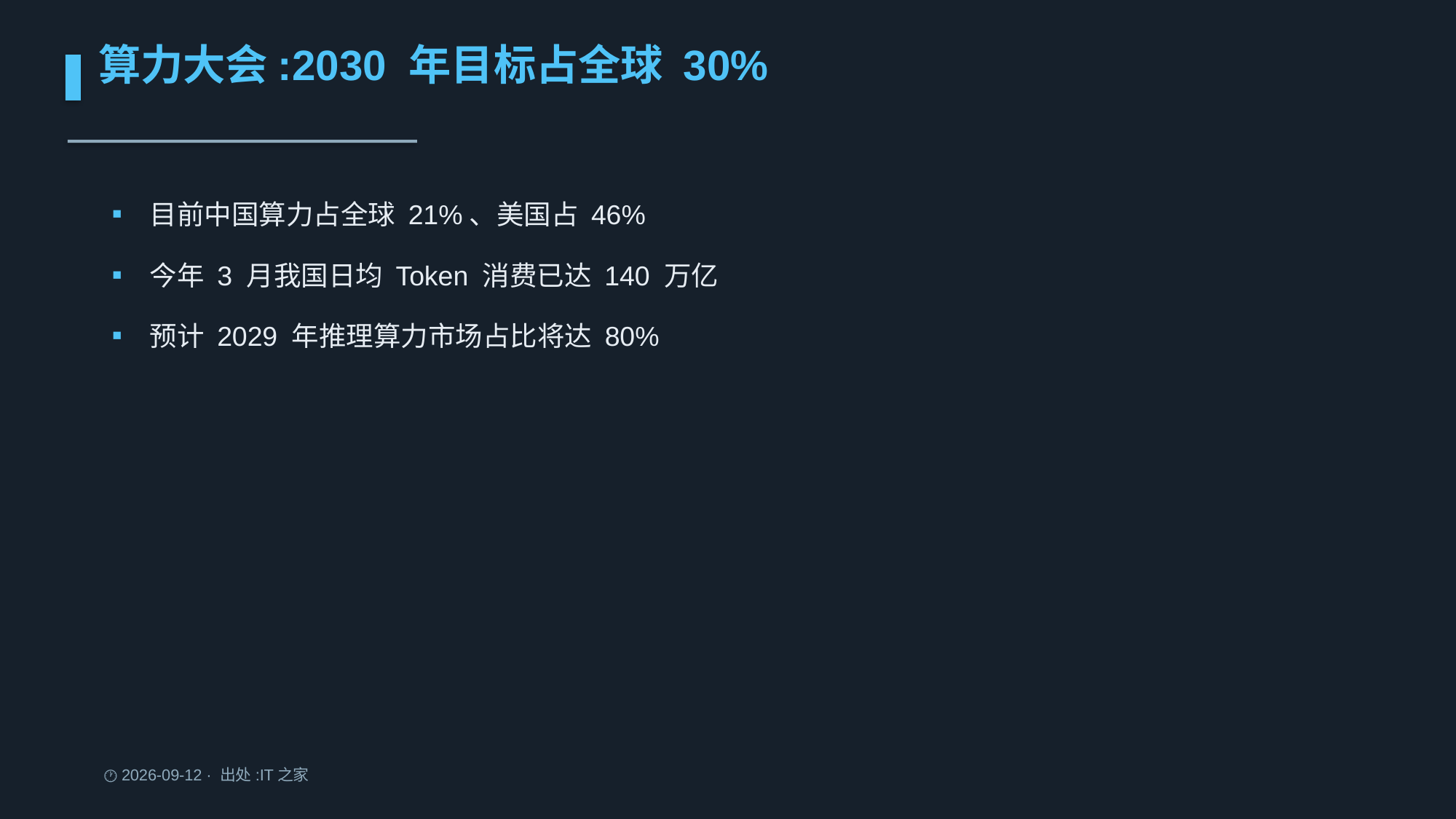

算力大会:2030 年目标占全球 30%

▪  目前中国算力占全球 21%、美国占 46%
▪  今年 3 月我国日均 Token 消费已达 140 万亿
▪  预计 2029 年推理算力市场占比将达 80%
🕐 2026-09-12 · 出处:IT之家